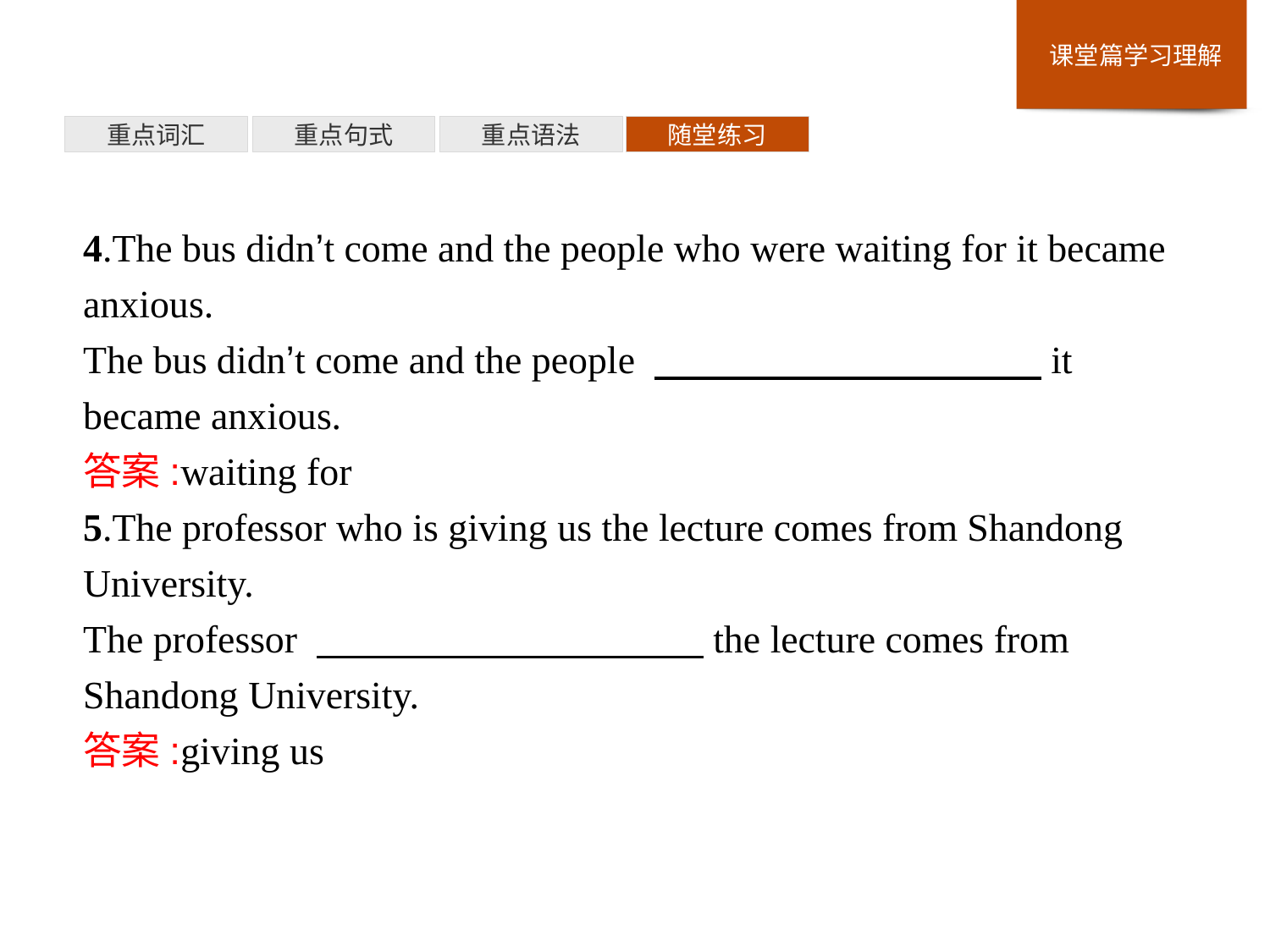

重点词汇
重点句式
重点语法
随堂练习
4.The bus didn’t come and the people who were waiting for it became anxious.
The bus didn’t come and the people 　　　　　　　　　　it became anxious.
答案:waiting for
5.The professor who is giving us the lecture comes from Shandong University.
The professor 　　　　　　　　　　the lecture comes from Shandong University.
答案:giving us